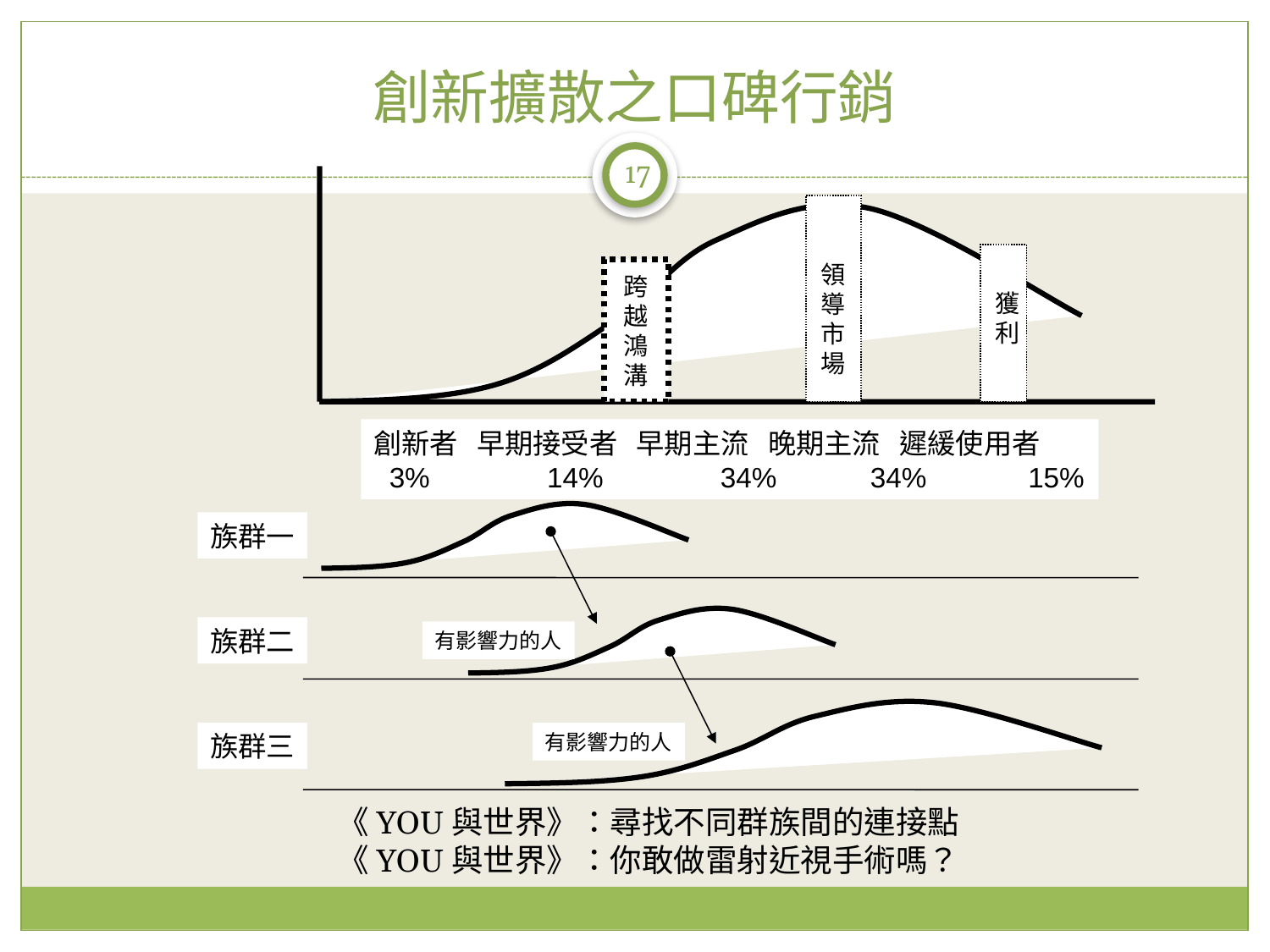

# 創新擴散之口碑行銷
17

領
導
市
場
跨
越
鴻
溝
獲
利

創新者   早期接受者   早期主流   晚期主流   遲緩使用者
  3%               14%               34%            34%             15%

族群一

族群二
有影響力的人

族群三
有影響力的人

《YOU與世界》：尋找不同群族間的連接點
《YOU與世界》：你敢做雷射近視手術嗎？